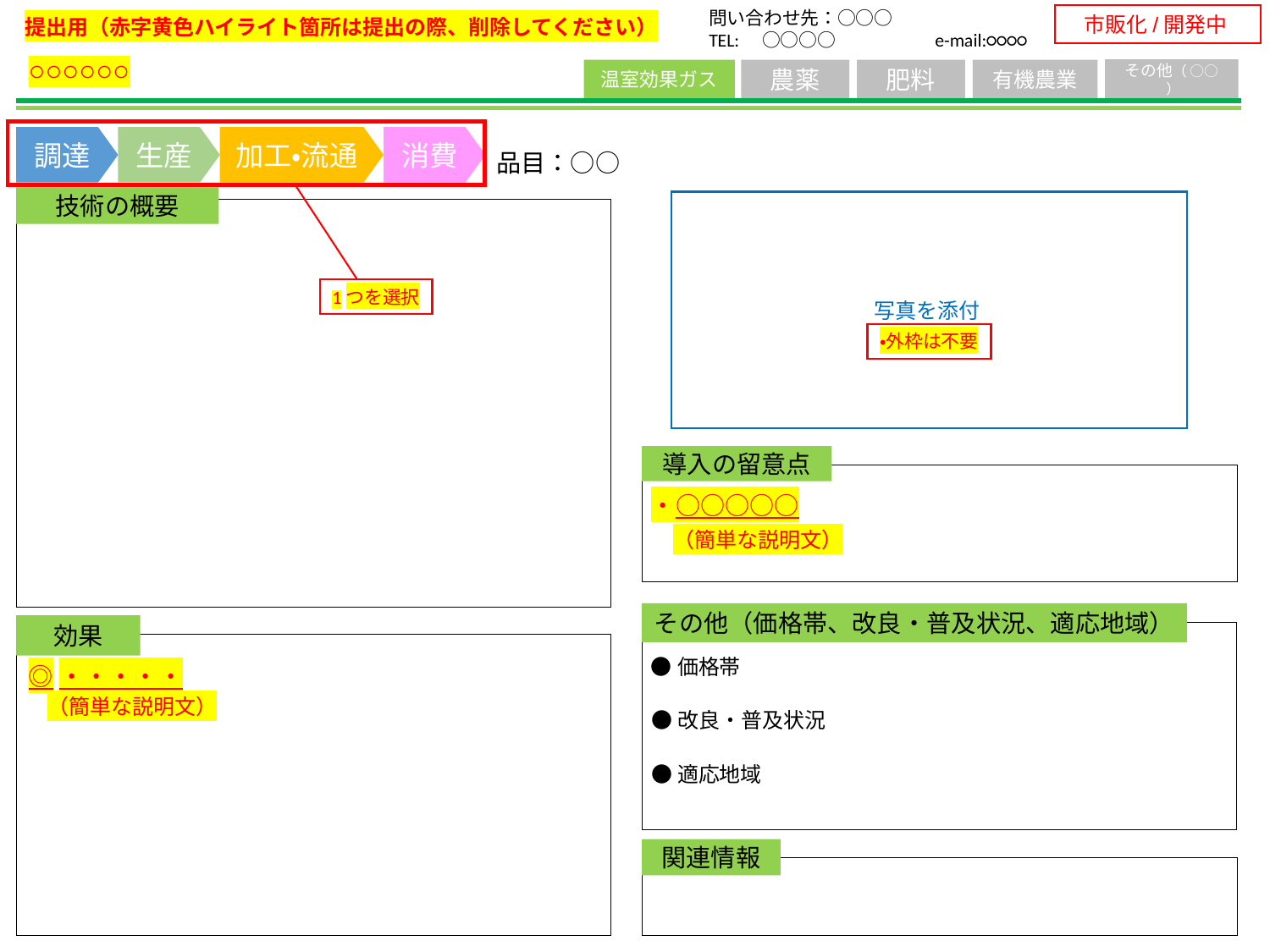

市販化/開発中
問い合わせ先：○○○
TEL:　○○○○　                   e-mail:○○○○
提出用（赤字黄色ハイライト箇所は提出の際、削除してください）
○○○○○○
その他（ ○○ ）
温室効果ガス
農薬
肥料
有機農業

調達
生産
加工・流通
消費
品目：○○
技術の概要
写真を添付

1つを選択
・外枠は不要
導入の留意点

・○○○○○
（簡単な説明文）
その他（価格帯、改良・普及状況、適応地域）
効果

●価格帯
◎・・・・・
（簡単な説明文）
●改良・普及状況
●適応地域
関連情報